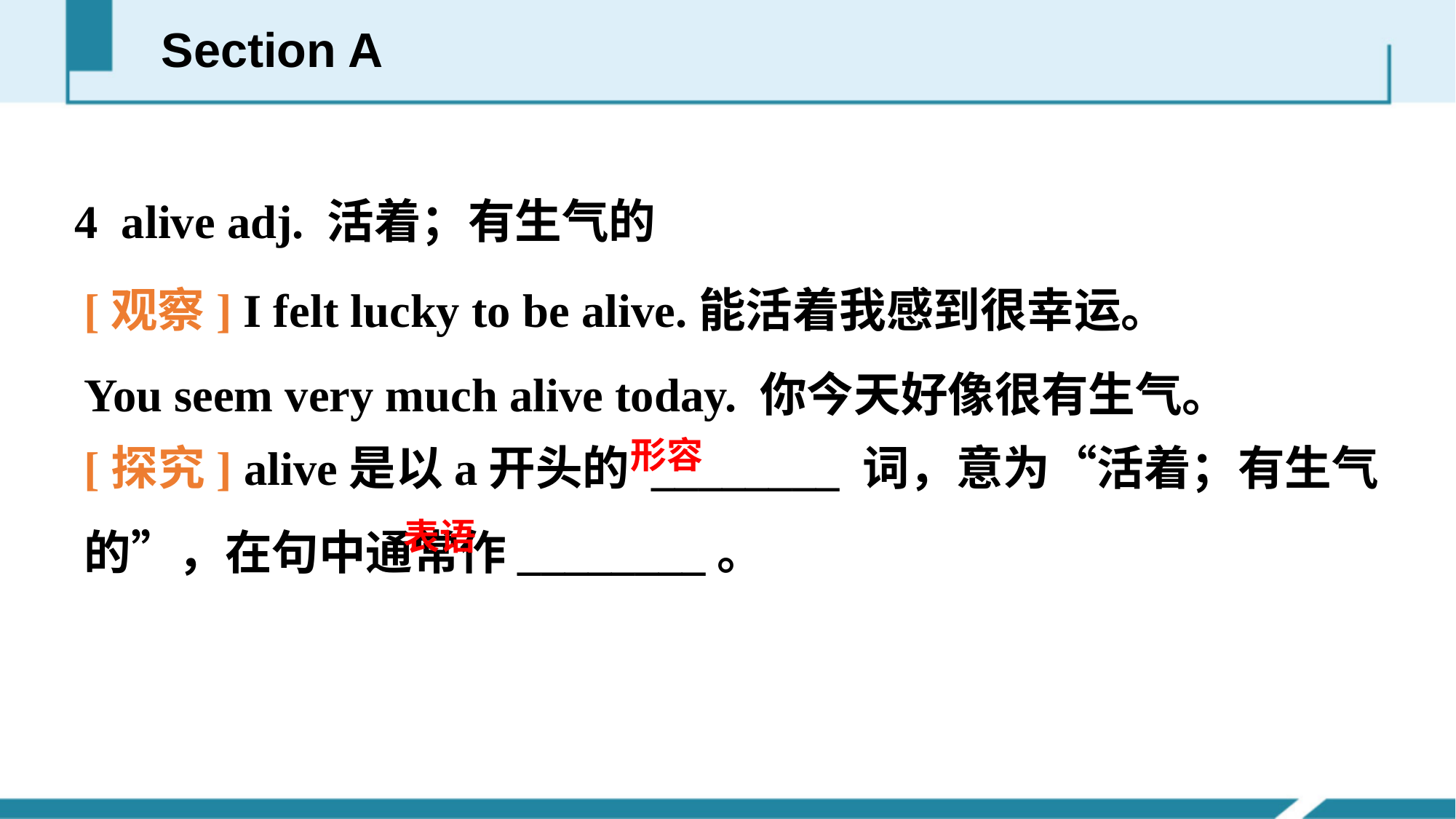

Section A
4  alive adj. 活着；有生气的
[观察] I felt lucky to be alive.能活着我感到很幸运。
You seem very much alive today. 你今天好像很有生气。
[探究] alive是以a­开头的 ________ 词，意为“活着；有生气的”，在句中通常作________。
形容
表语